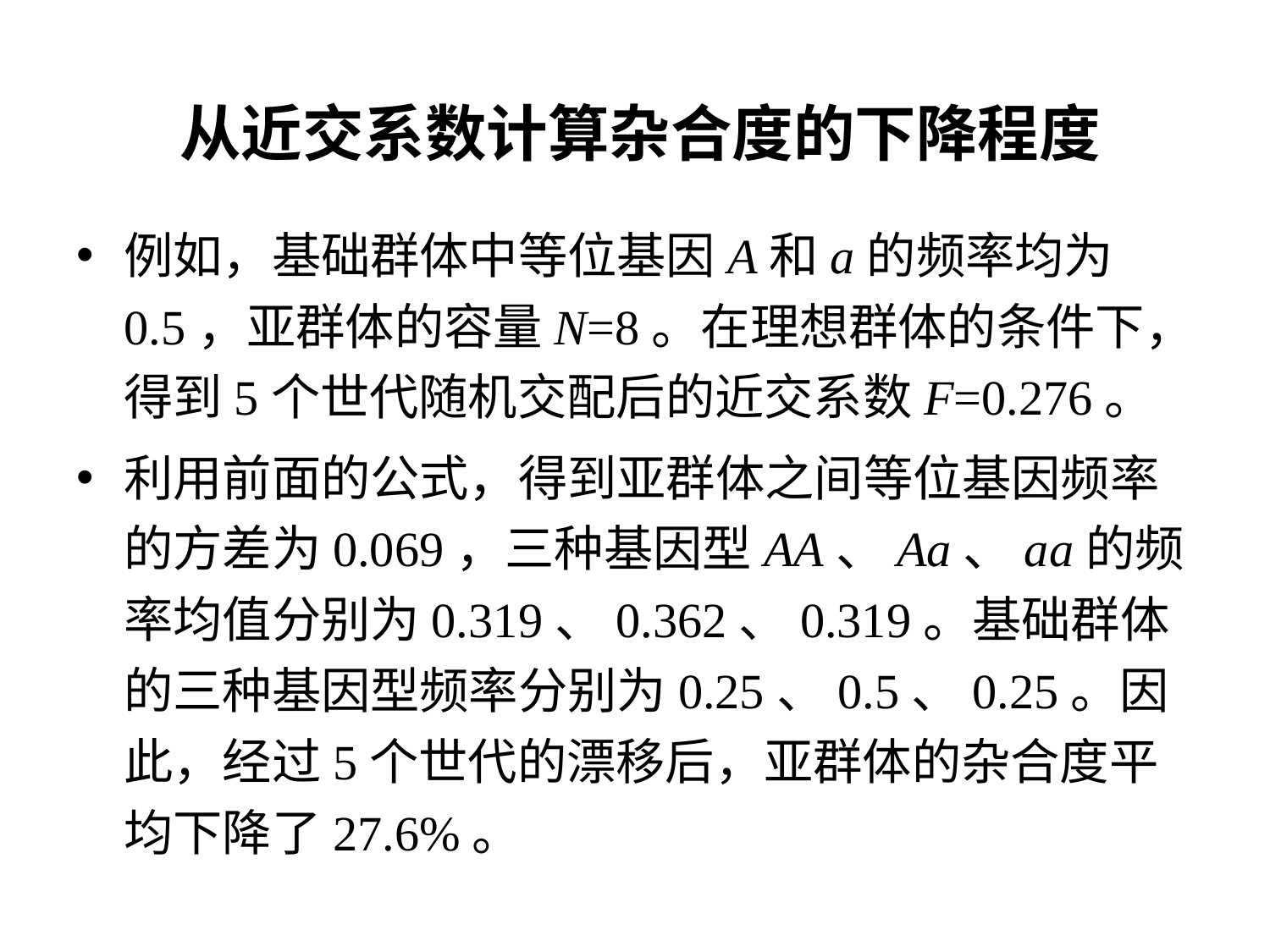

# 从近交系数计算杂合度的下降程度
例如，基础群体中等位基因A和a的频率均为0.5，亚群体的容量N=8。在理想群体的条件下，得到5个世代随机交配后的近交系数F=0.276。
利用前面的公式，得到亚群体之间等位基因频率的方差为0.069，三种基因型AA、Aa、aa的频率均值分别为0.319、0.362、0.319。基础群体的三种基因型频率分别为0.25、0.5、0.25。因此，经过5个世代的漂移后，亚群体的杂合度平均下降了27.6%。